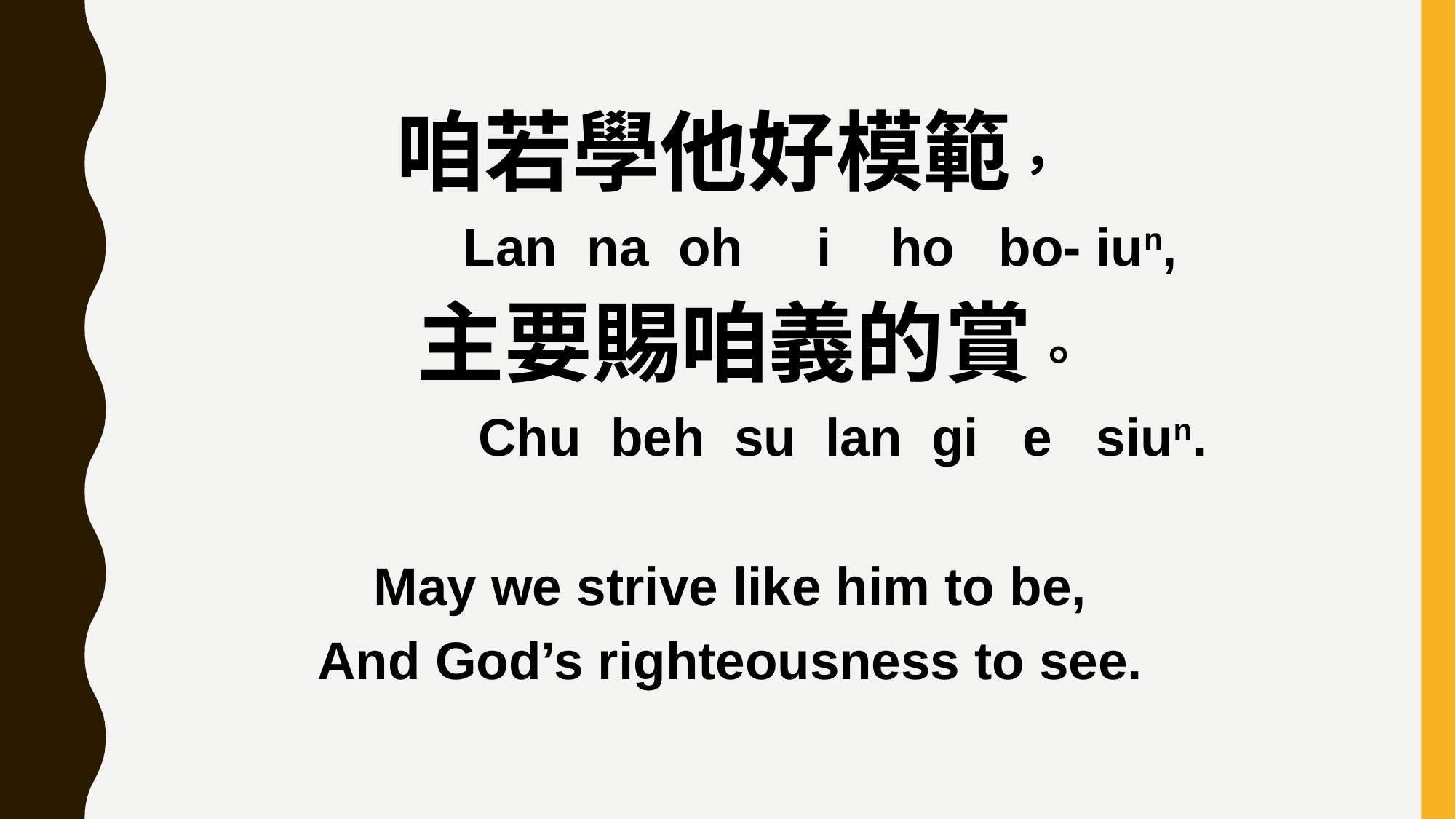

咱若學他好模範，
                  Lan  na  oh     i    ho   bo- iun,
 主要賜咱義的賞。
                   Chu  beh  su  lan  gi   e   siun.

May we strive like him to be,
And God’s righteousness to see.